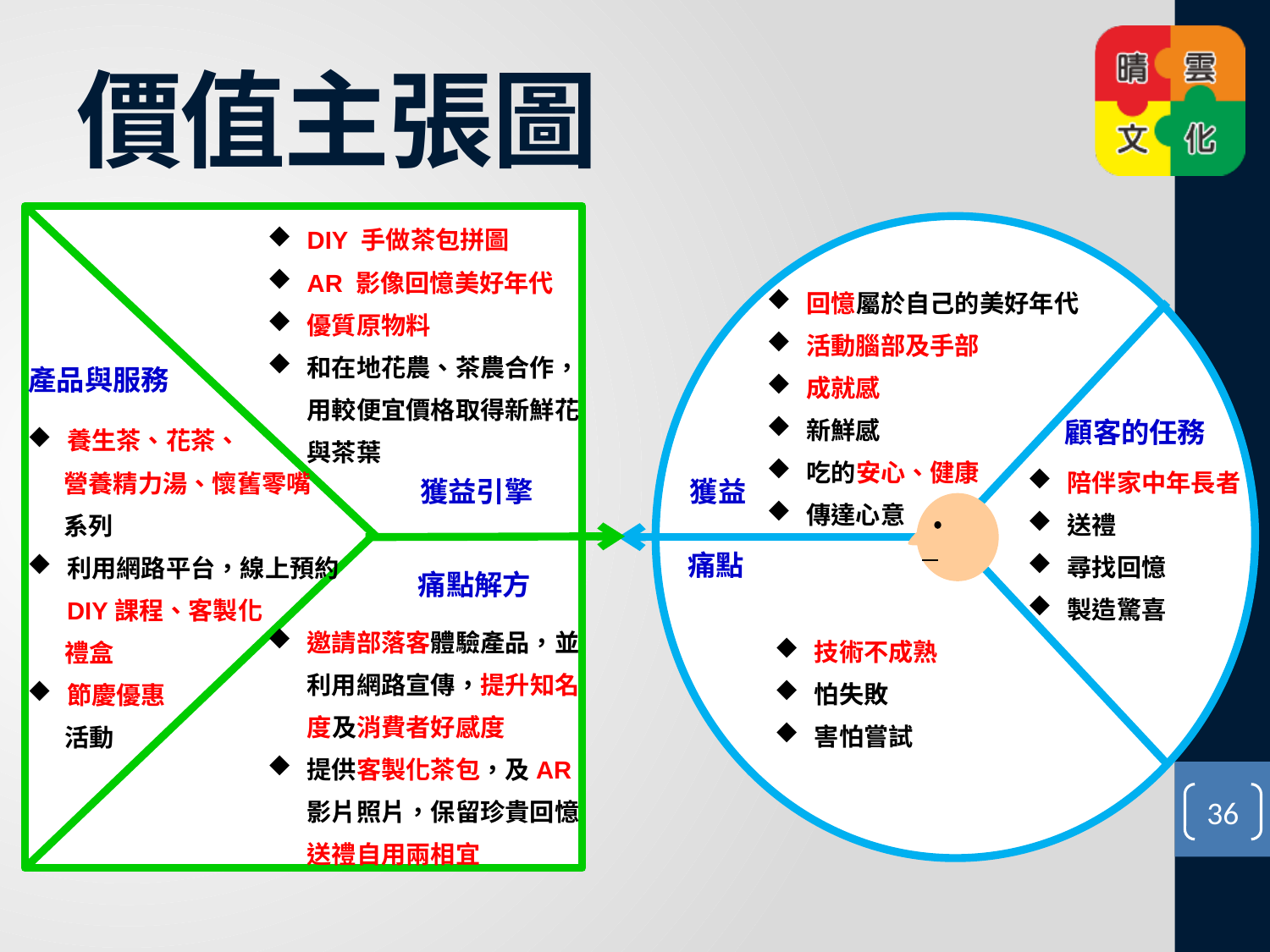

# 價值主張圖

DIY 手做茶包拼圖
AR 影像回憶美好年代
優質原物料
和在地花農、茶農合作，用較便宜價格取得新鮮花與茶葉

回憶屬於自己的美好年代
活動腦部及手部
成就感
新鮮感
吃的安心、健康
傳達心意
產品與服務
養生茶、花茶、
營養精力湯、懷舊零嘴
系列
利用網路平台，線上預約DIY課程、客製化
禮盒
節慶優惠
活動
顧客的任務
陪伴家中年長者
送禮
尋找回憶
製造驚喜
獲益引擎
獲益
痛點
痛點解方
邀請部落客體驗產品，並利用網路宣傳，提升知名度及消費者好感度
提供客製化茶包，及AR影片照片，保留珍貴回憶送禮自用兩相宜
技術不成熟
怕失敗
害怕嘗試
36